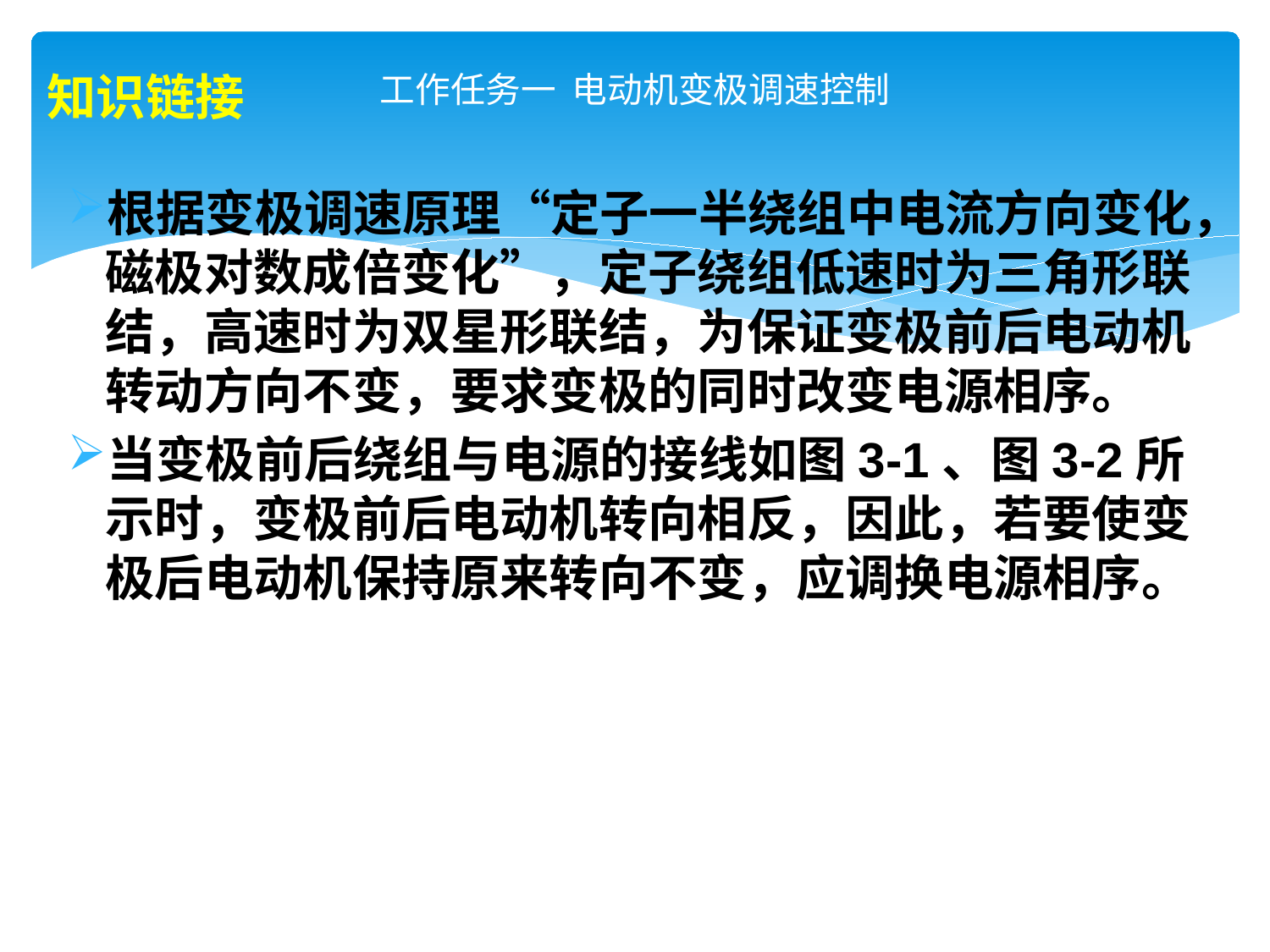

# 工作任务一  电动机变极调速控制
知识链接
根据变极调速原理“定子一半绕组中电流方向变化，磁极对数成倍变化”，定子绕组低速时为三角形联结，高速时为双星形联结，为保证变极前后电动机转动方向不变，要求变极的同时改变电源相序。
当变极前后绕组与电源的接线如图3-1、图3-2所示时，变极前后电动机转向相反，因此，若要使变极后电动机保持原来转向不变，应调换电源相序。